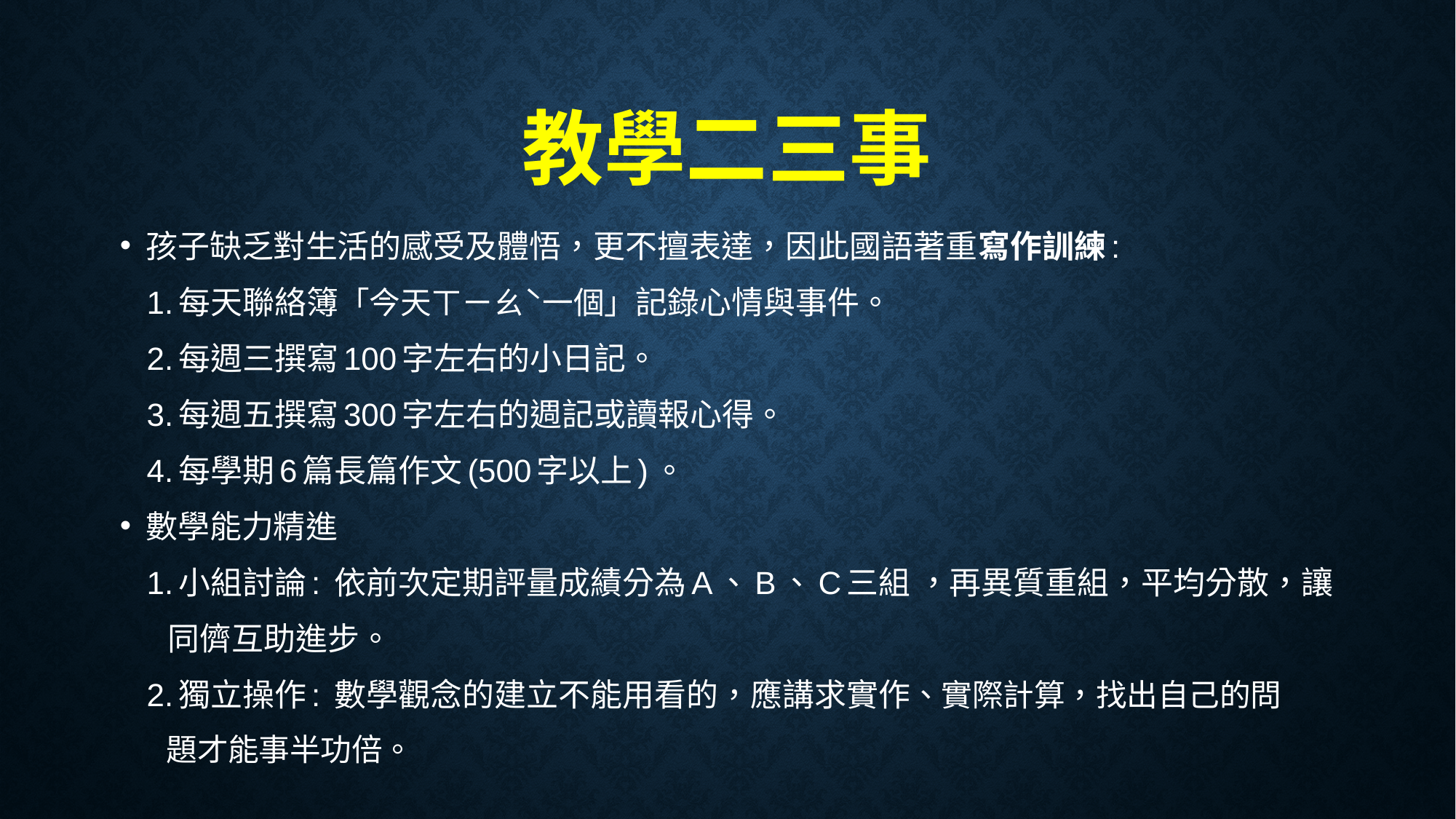

# 教學二三事
孩子缺乏對生活的感受及體悟，更不擅表達，因此國語著重寫作訓練:
   1.每天聯絡簿「今天ㄒㄧㄠˋ一個」記錄心情與事件。
   2.每週三撰寫100字左右的小日記。
   3.每週五撰寫300字左右的週記或讀報心得。
   4.每學期6篇長篇作文(500字以上)。
數學能力精進
   1.小組討論: 依前次定期評量成績分為A、B、C三組 ，再異質重組，平均分散，讓
      同儕互助進步。
   2.獨立操作: 數學觀念的建立不能用看的，應講求實作、實際計算，找出自己的問
      題才能事半功倍。